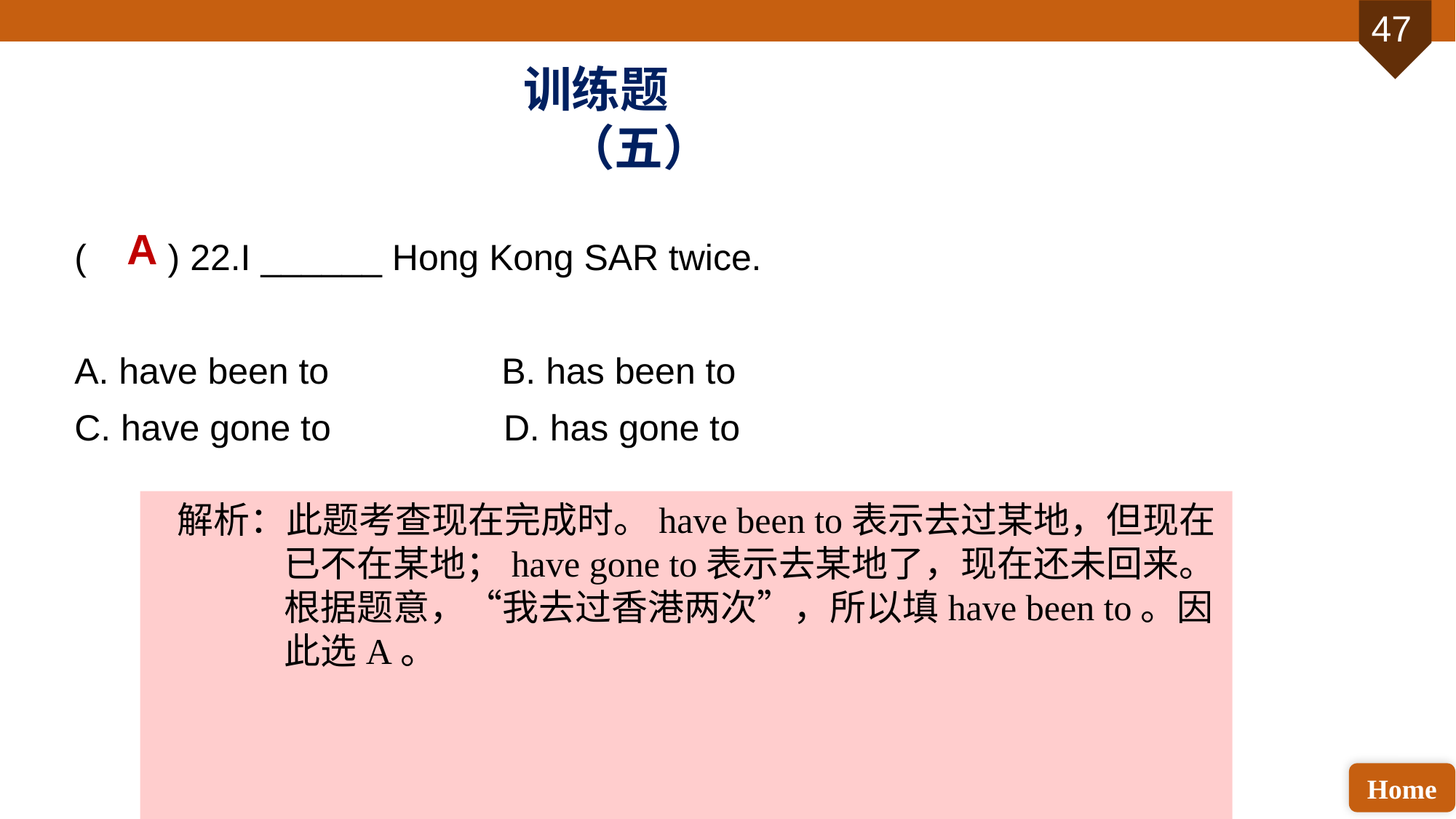

训练题（五）
(        ) 22.I ______ Hong Kong SAR twice.

A. have been to                 B. has been to
C. have gone to                 D. has gone to

A

解析：此题考查现在完成时。have been to表示去过某地，但现在已不在某地；have gone to表示去某地了，现在还未回来。根据题意，“我去过香港两次”，所以填have been to。因此选A。